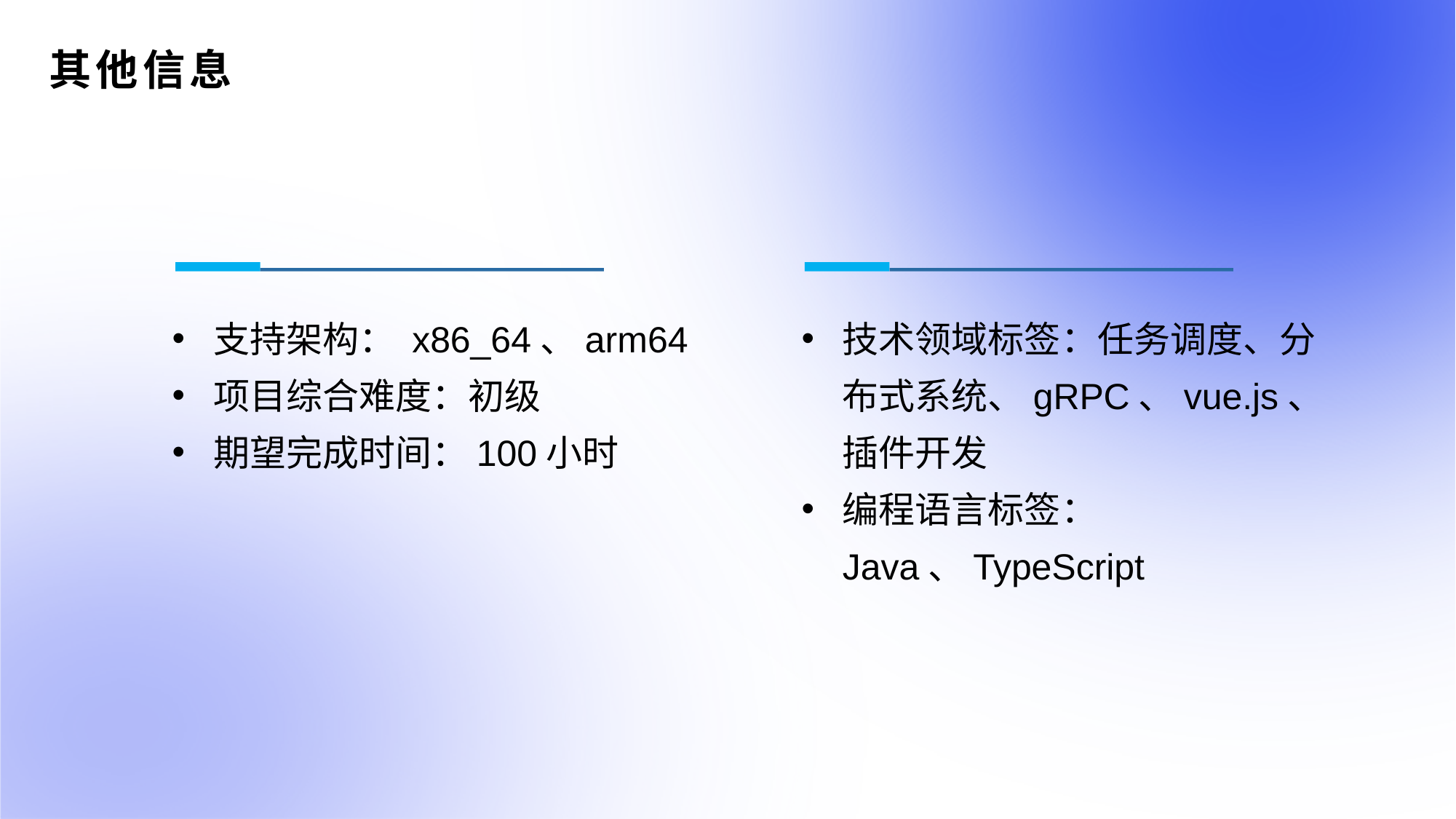

其他信息

支持架构： x86_64、arm64
项目综合难度：初级
期望完成时间：100小时

技术领域标签：任务调度、分布式系统、gRPC、vue.js、插件开发
编程语言标签：Java、TypeScript